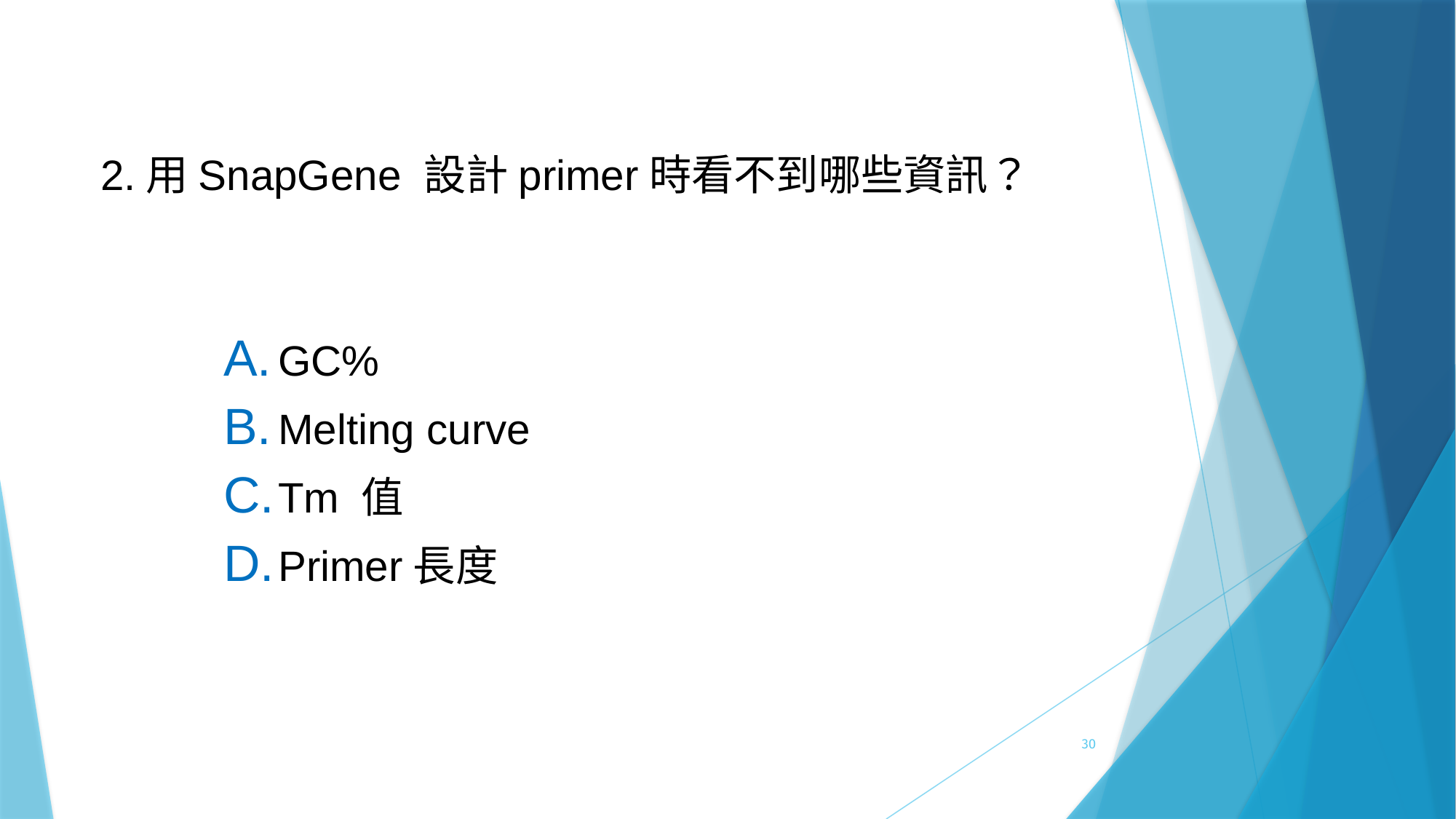

2.用SnapGene 設計primer時看不到哪些資訊？

GC%
Melting curve
Tm 值
Primer長度

30